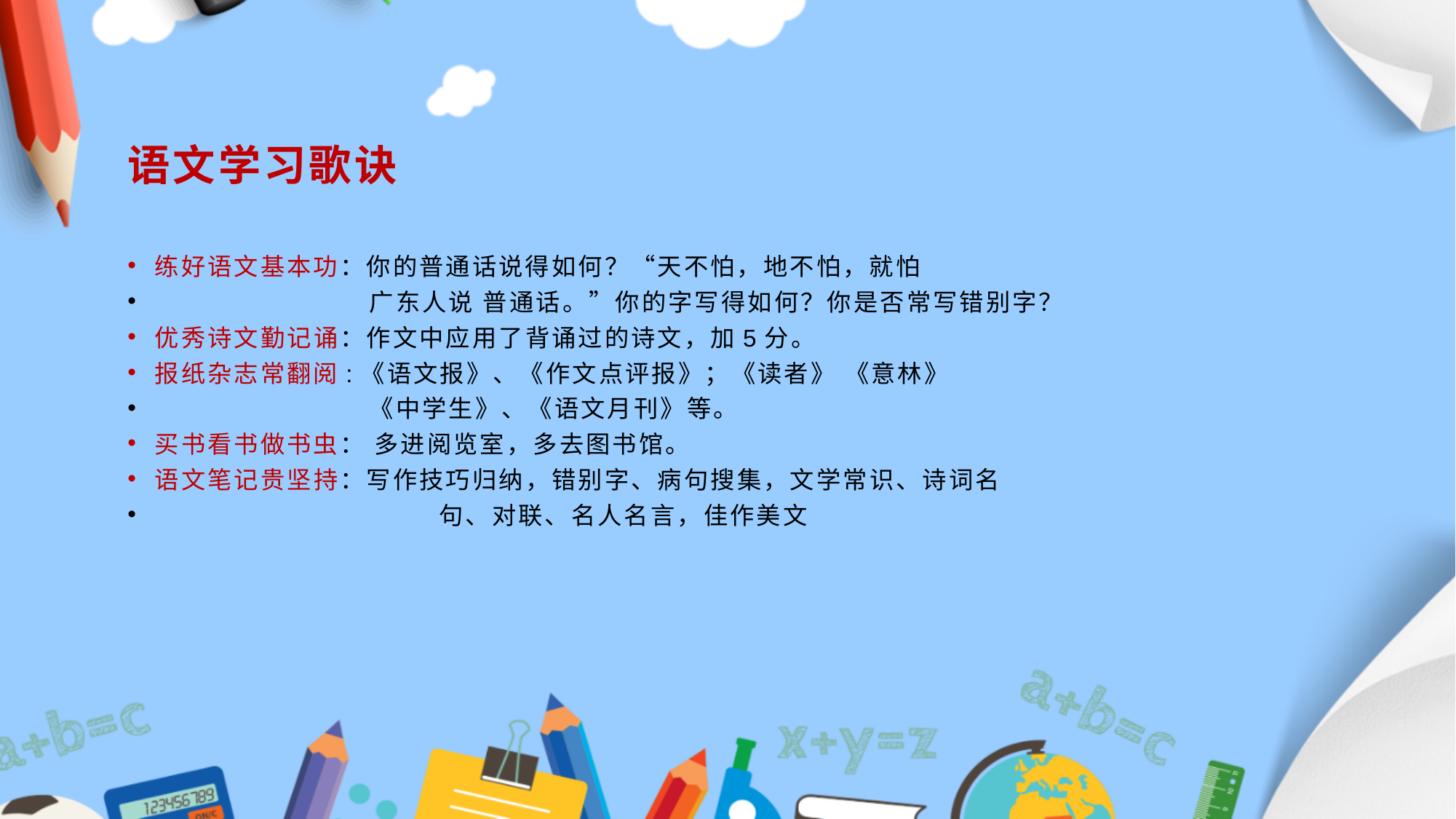

# 语文学习歌诀
练好语文基本功：你的普通话说得如何？“天不怕，地不怕，就怕
                           广东人说 普通话。”你的字写得如何？你是否常写错别字？
优秀诗文勤记诵：作文中应用了背诵过的诗文，加5分。
报纸杂志常翻阅:《语文报》、《作文点评报》；《读者》 《意林》
                           《中学生》、《语文月刊》等。
买书看书做书虫： 多进阅览室，多去图书馆。
语文笔记贵坚持：写作技巧归纳，错别字、病句搜集，文学常识、诗词名
                                    句、对联、名人名言，佳作美文